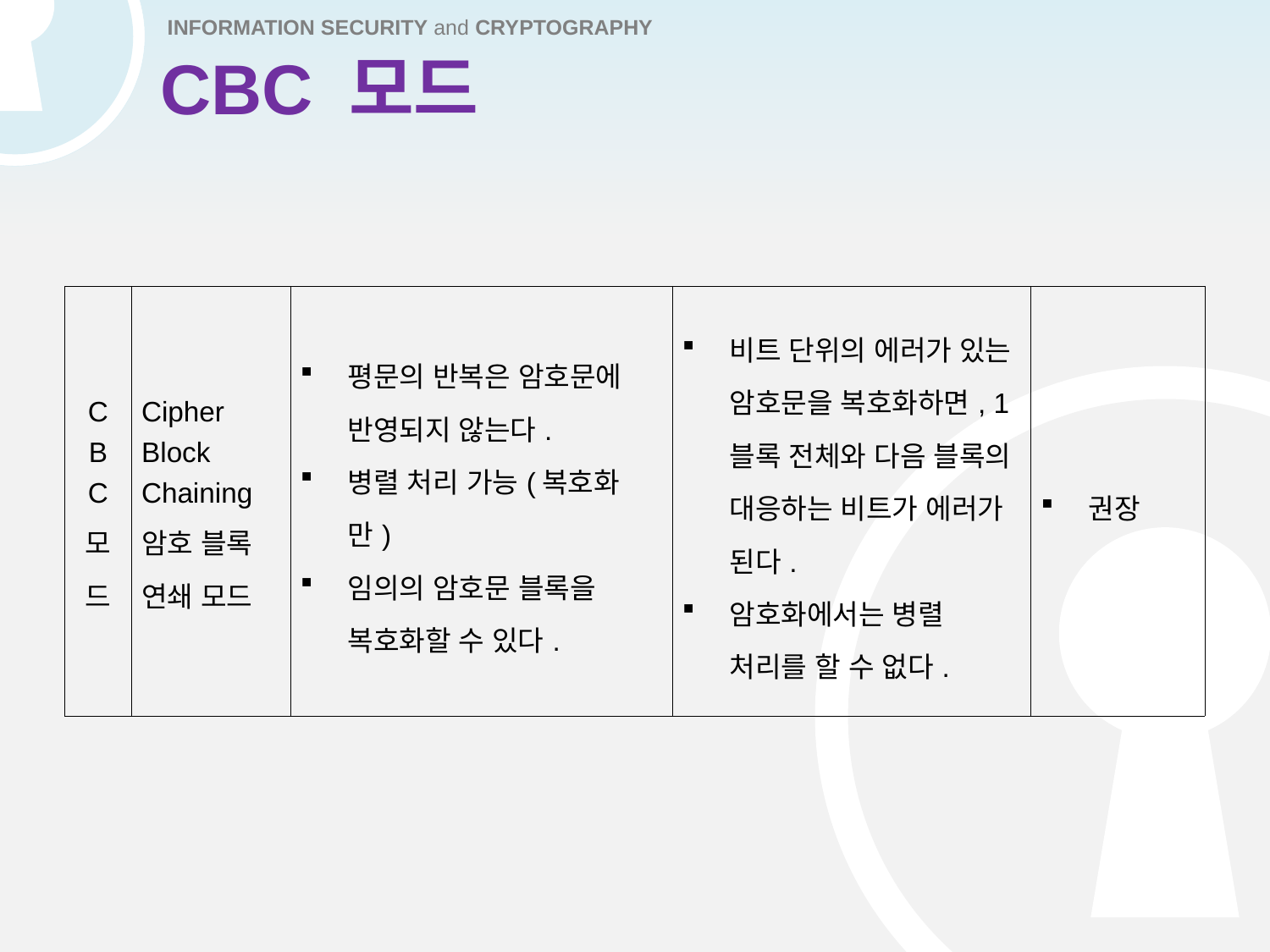

# CBC 모드
| C B C 모 드 | Cipher Block Chaining 암호 블록 연쇄 모드 | 평문의 반복은 암호문에 반영되지 않는다. 병렬 처리 가능(복호화만) 임의의 암호문 블록을 복호화할 수 있다. | 비트 단위의 에러가 있는 암호문을 복호화하면, 1블록 전체와 다음 블록의 대응하는 비트가 에러가 된다. 암호화에서는 병렬 처리를 할 수 없다. | 권장 |
| --- | --- | --- | --- | --- |